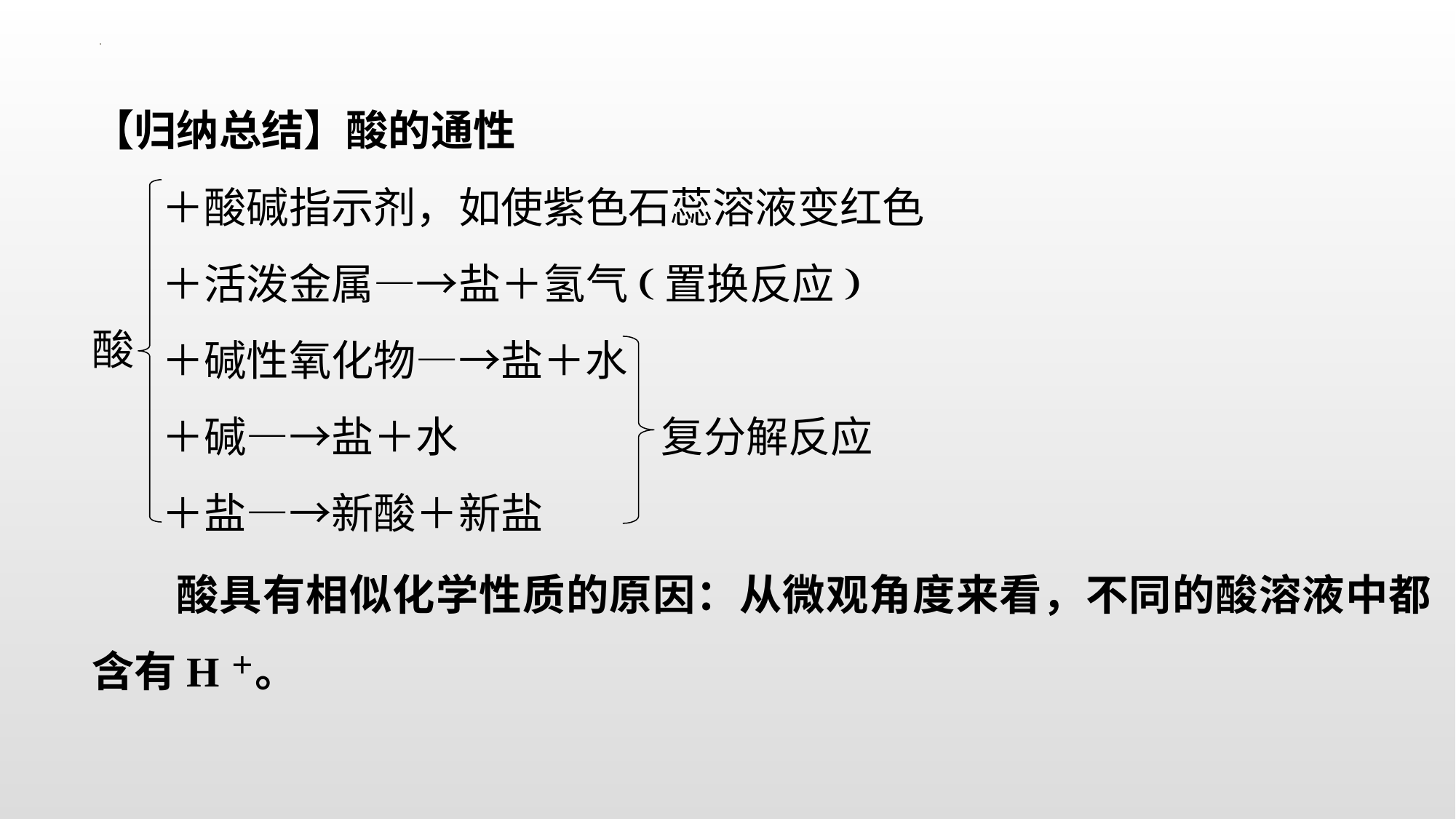

【归纳总结】酸的通性
＋酸碱指示剂，如使紫色石蕊溶液变红色
＋活泼金属—→盐＋氢气(置换反应)
＋碱性氧化物—→盐＋水
＋碱—→盐＋水
＋盐—→新酸＋新盐

酸

复分解反应
       酸具有相似化学性质的原因：从微观角度来看，不同的酸溶液中都含有H＋。